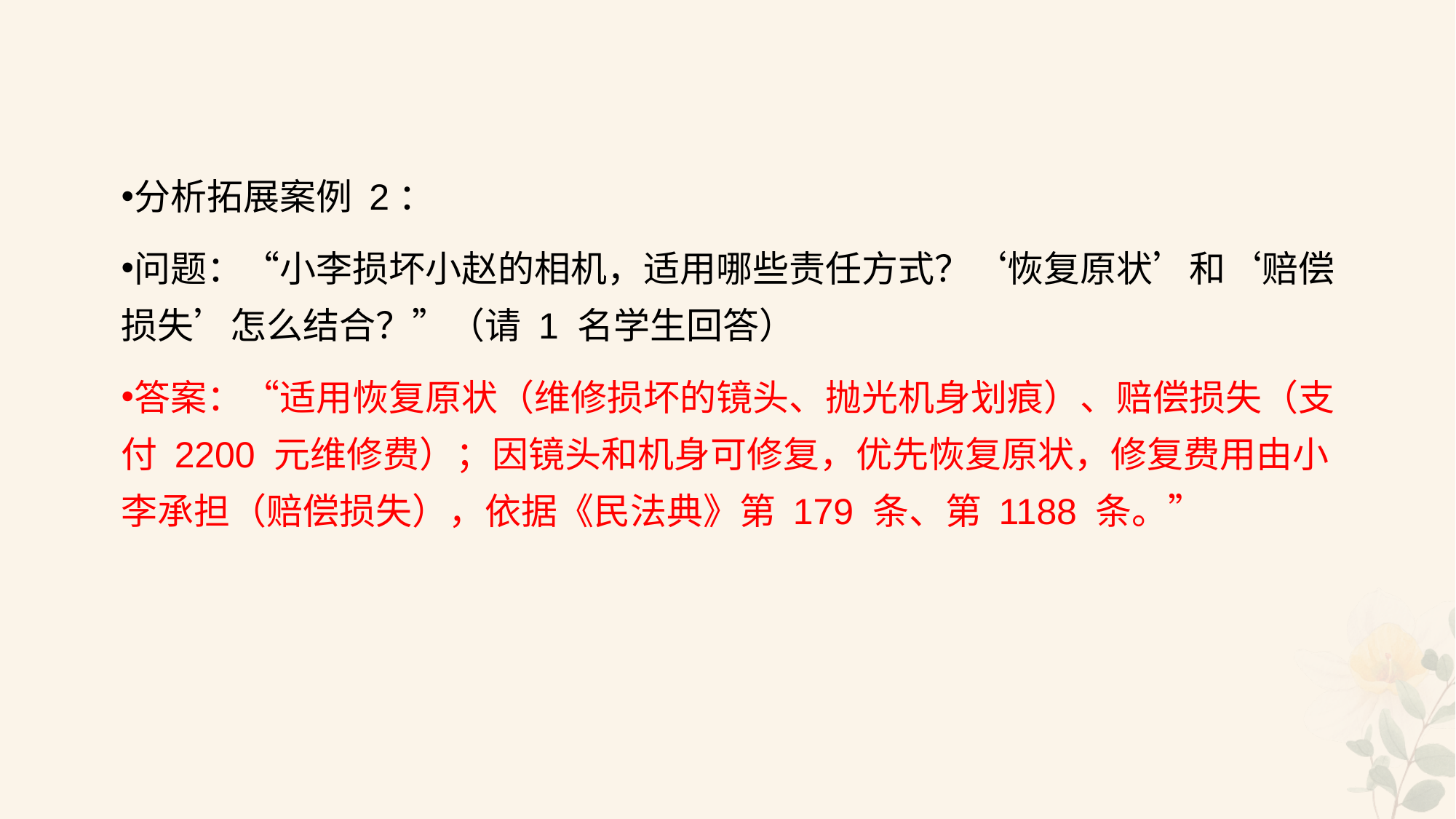

#
分析拓展案例 2：
问题：“小李损坏小赵的相机，适用哪些责任方式？‘恢复原状’和‘赔偿损失’怎么结合？”（请 1 名学生回答）
答案：“适用恢复原状（维修损坏的镜头、抛光机身划痕）、赔偿损失（支付 2200 元维修费）；因镜头和机身可修复，优先恢复原状，修复费用由小李承担（赔偿损失），依据《民法典》第 179 条、第 1188 条。”